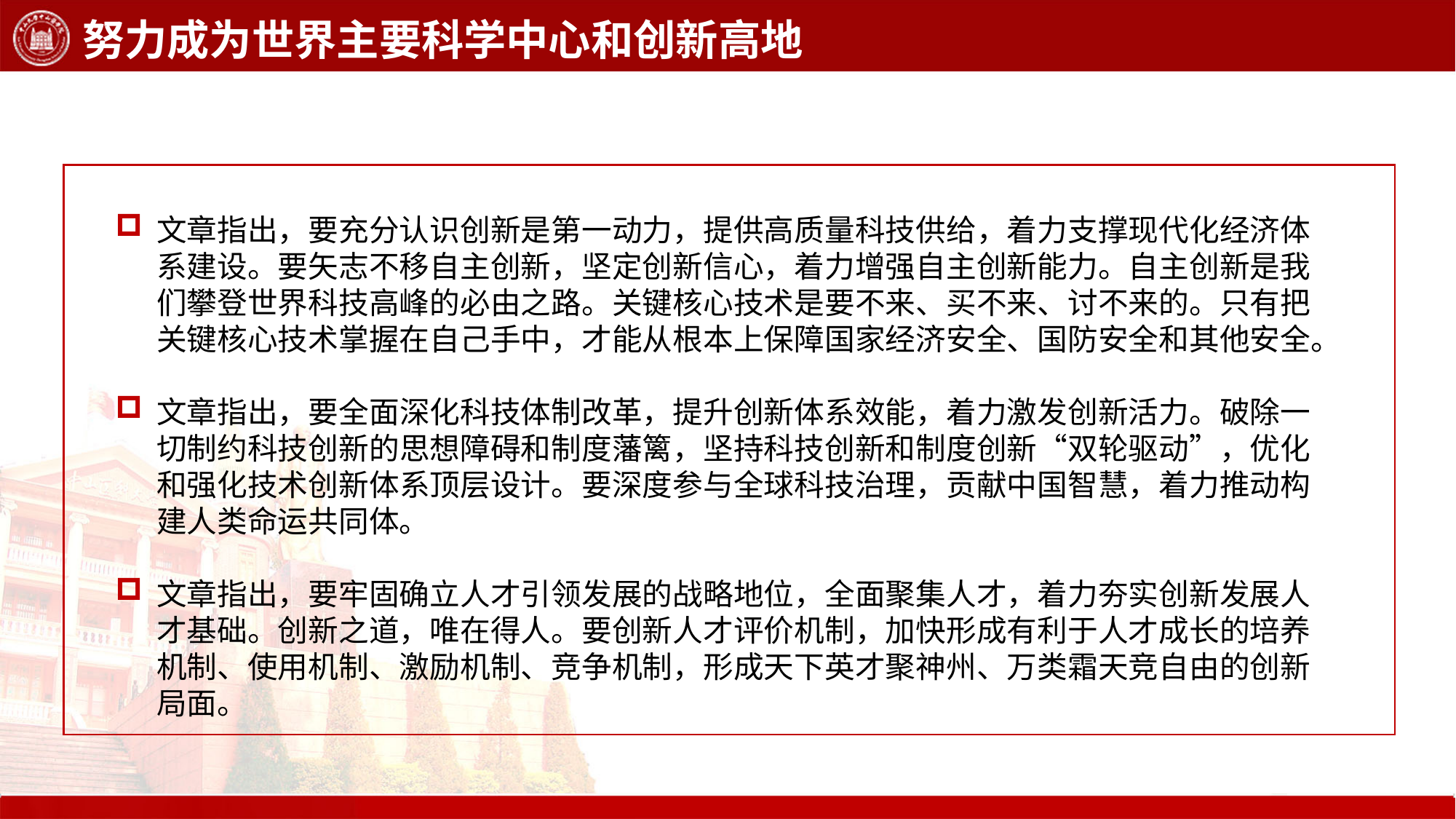

努力成为世界主要科学中心和创新高地

文章指出，要充分认识创新是第一动力，提供高质量科技供给，着力支撑现代化经济体系建设。要矢志不移自主创新，坚定创新信心，着力增强自主创新能力。自主创新是我们攀登世界科技高峰的必由之路。关键核心技术是要不来、买不来、讨不来的。只有把关键核心技术掌握在自己手中，才能从根本上保障国家经济安全、国防安全和其他安全。

文章指出，要全面深化科技体制改革，提升创新体系效能，着力激发创新活力。破除一切制约科技创新的思想障碍和制度藩篱，坚持科技创新和制度创新“双轮驱动”，优化和强化技术创新体系顶层设计。要深度参与全球科技治理，贡献中国智慧，着力推动构建人类命运共同体。

文章指出，要牢固确立人才引领发展的战略地位，全面聚集人才，着力夯实创新发展人才基础。创新之道，唯在得人。要创新人才评价机制，加快形成有利于人才成长的培养机制、使用机制、激励机制、竞争机制，形成天下英才聚神州、万类霜天竞自由的创新局面。